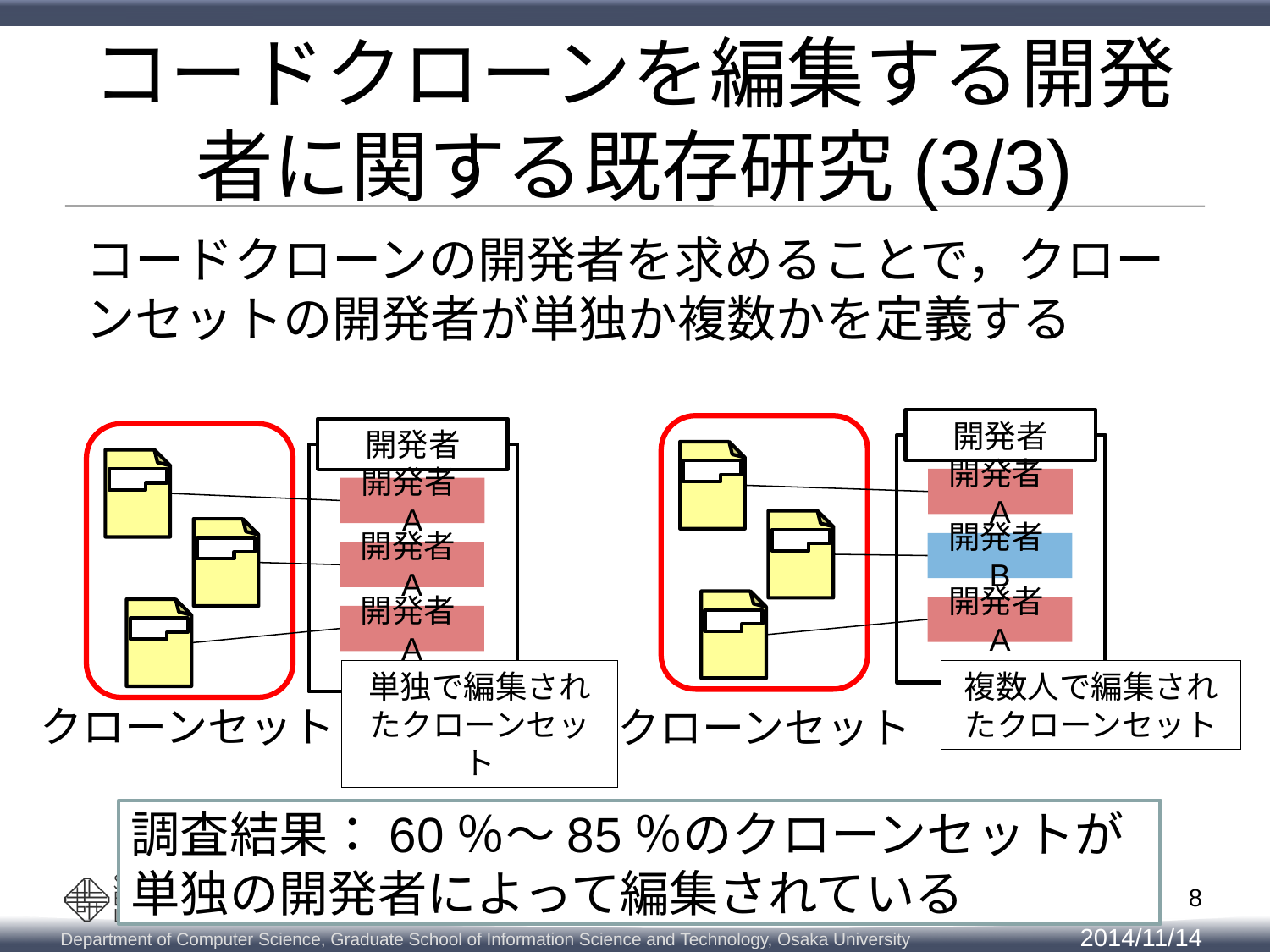

# コードクローンを編集する開発者に関する既存研究(3/3)
コードクローンの開発者を求めることで，クローンセットの開発者が単独か複数かを定義する
開発者

開発者A
開発者B
開発者A

クローンセット
開発者

開発者A
開発者A
開発者A

クローンセット
単独で編集されたクローンセット
複数人で編集されたクローンセット
調査結果：60％～85％のクローンセットが単独の開発者によって編集されている
8
2014/11/14